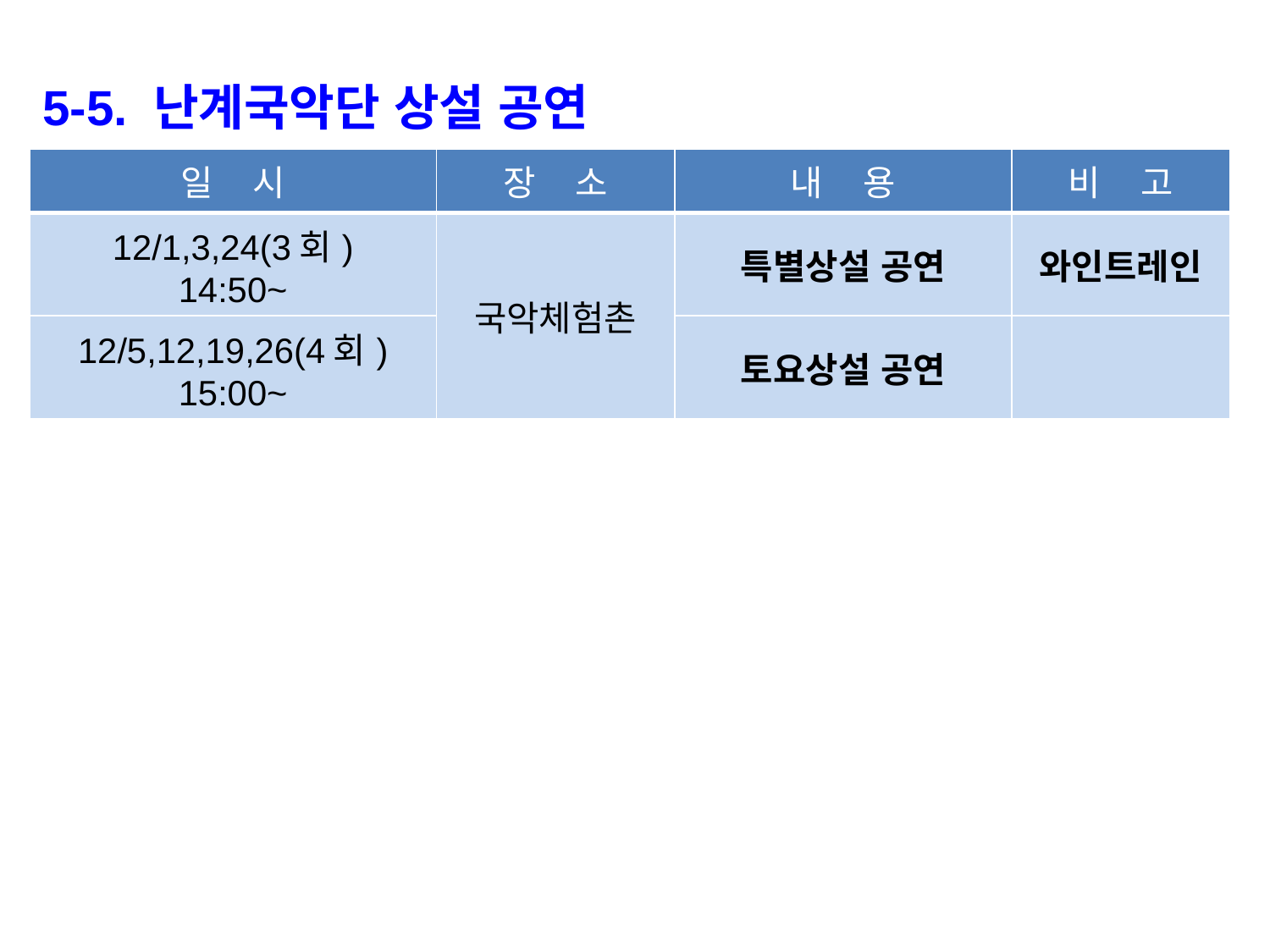

5-5. 난계국악단 상설 공연
| 일 시 | 장 소 | 내 용 | 비 고 |
| --- | --- | --- | --- |
| 12/1,3,24(3회) 14:50~ | 국악체험촌 | 특별상설 공연 | 와인트레인 |
| 12/5,12,19,26(4회) 15:00~ |  | 토요상설 공연 |  |